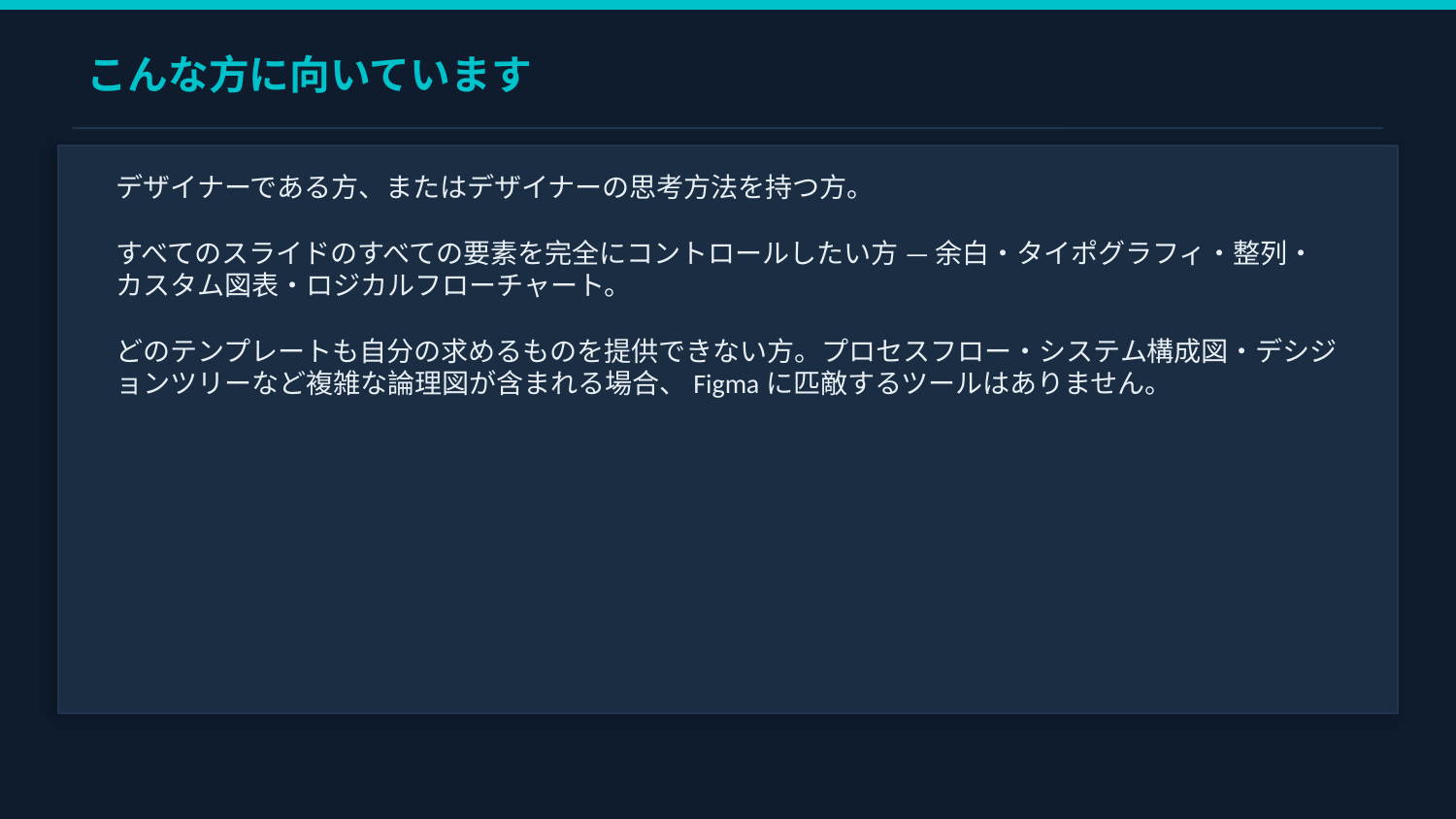

こんな方に向いています

デザイナーである方、またはデザイナーの思考方法を持つ方。

すべてのスライドのすべての要素を完全にコントロールしたい方 — 余白・タイポグラフィ・整列・カスタム図表・ロジカルフローチャート。

どのテンプレートも自分の求めるものを提供できない方。プロセスフロー・システム構成図・デシジョンツリーなど複雑な論理図が含まれる場合、Figmaに匹敵するツールはありません。